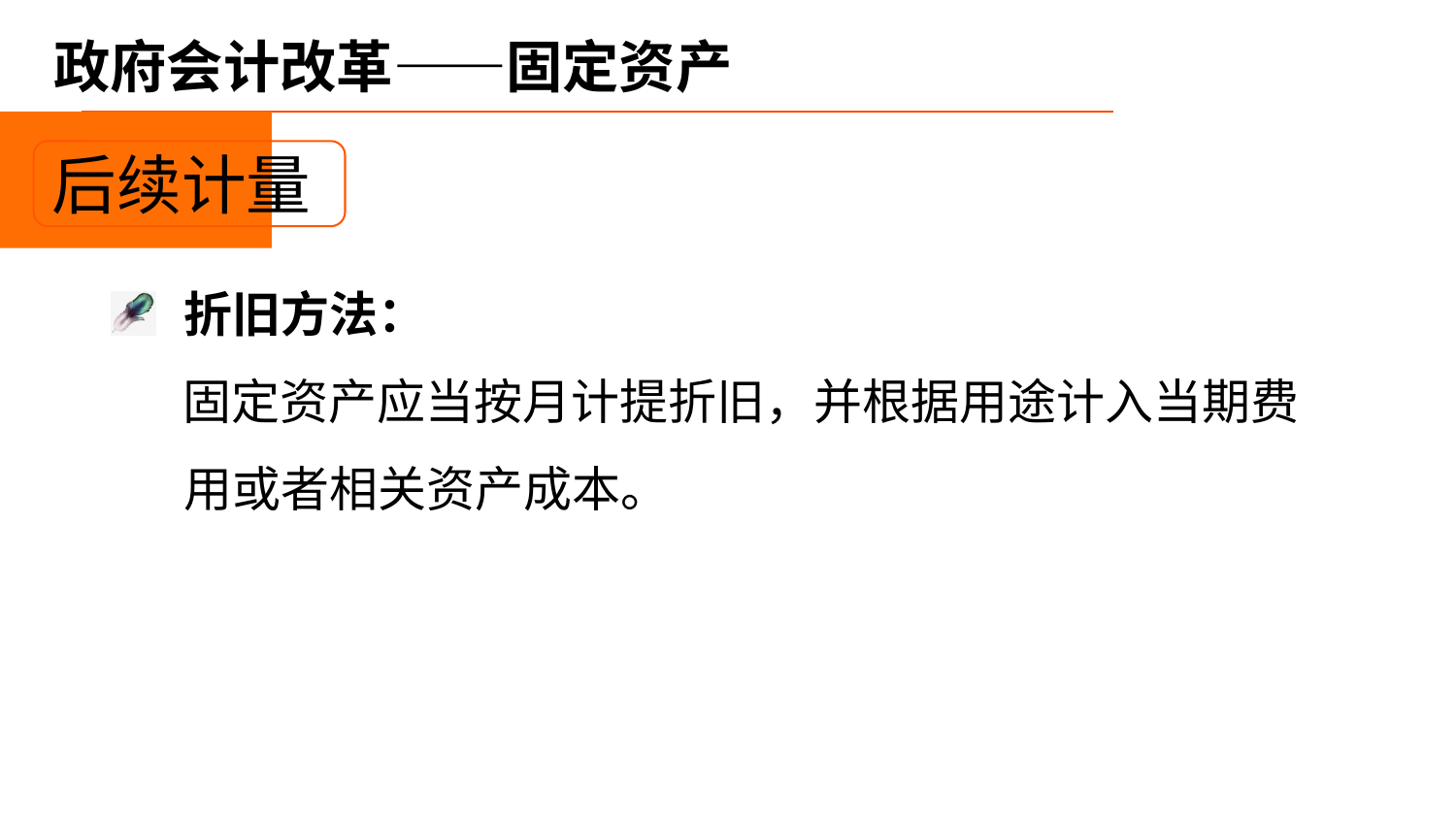

# 政府会计改革——固定资产

后续计量
折旧方法：
固定资产应当按月计提折旧，并根据用途计入当期费用或者相关资产成本。